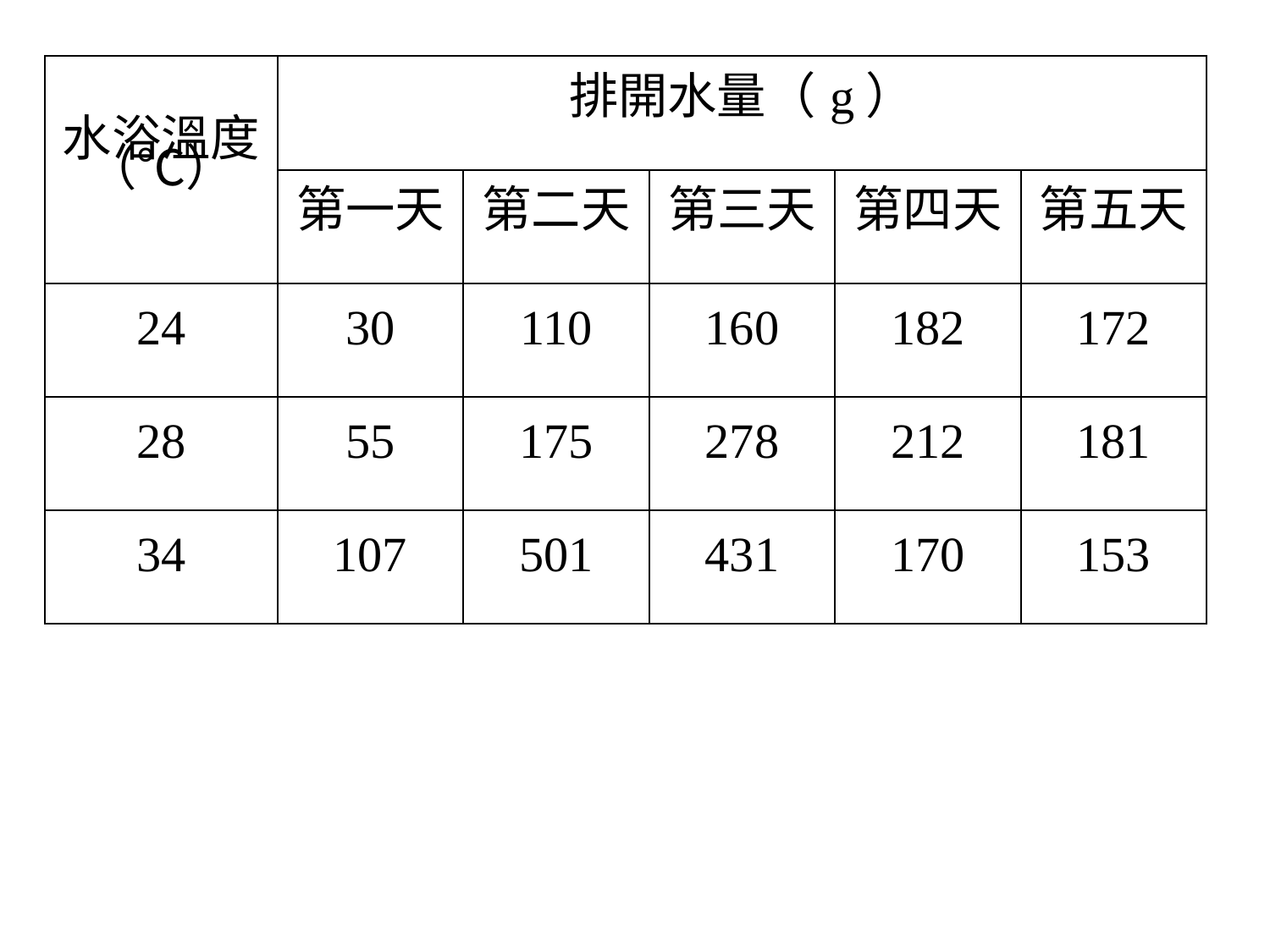

| 水浴溫度 （℃） | 排開水量（g） |  |  |  |  |
| --- | --- | --- | --- | --- | --- |
|  | 第一天 | 第二天 | 第三天 | 第四天 | 第五天 |
| 24 | 30 | 110 | 160 | 182 | 172 |
| 28 | 55 | 175 | 278 | 212 | 181 |
| 34 | 107 | 501 | 431 | 170 | 153 |